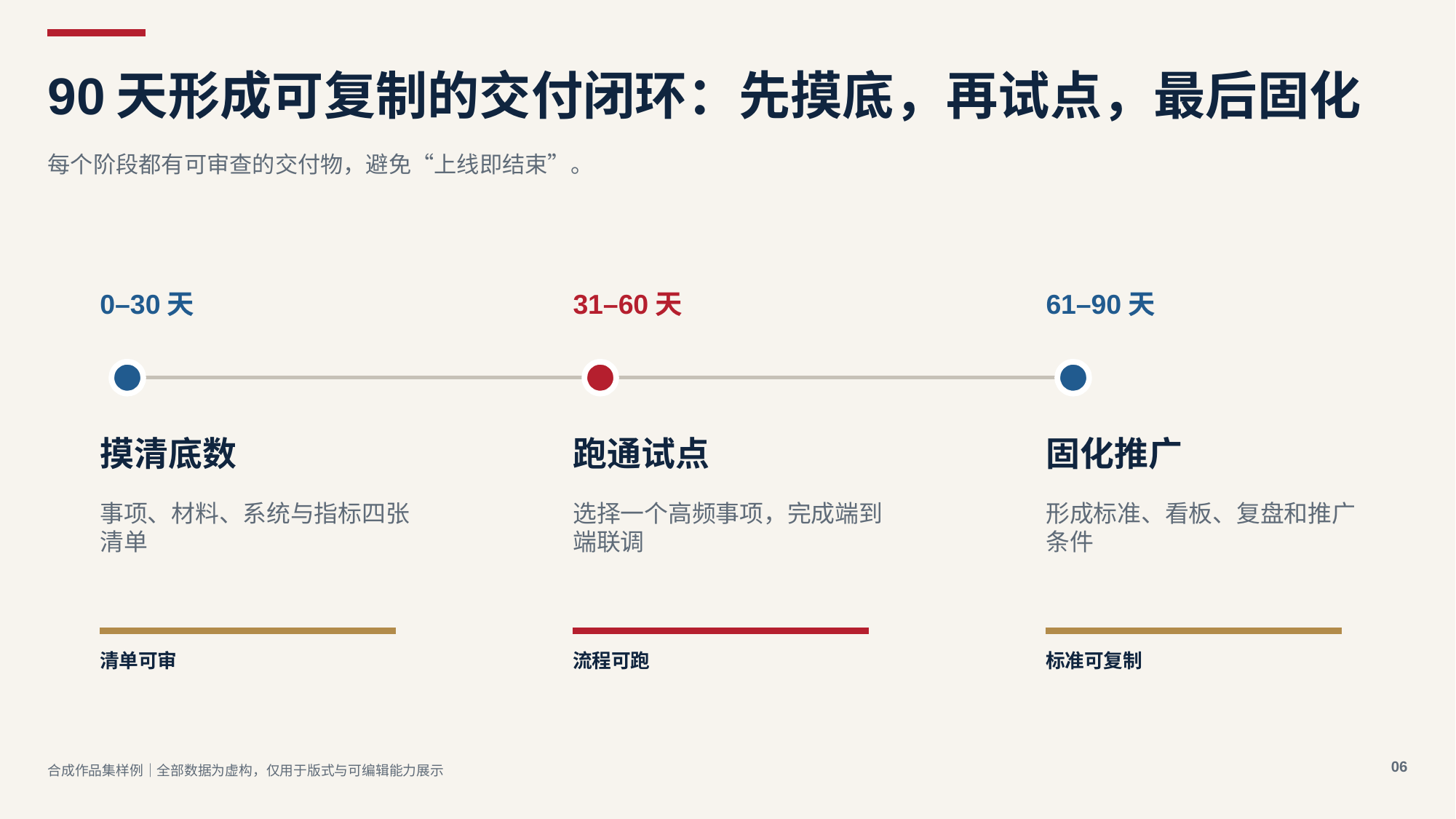

90天形成可复制的交付闭环：先摸底，再试点，最后固化
每个阶段都有可审查的交付物，避免“上线即结束”。
0–30天
31–60天
61–90天

摸清底数
跑通试点
固化推广
事项、材料、系统与指标四张清单
选择一个高频事项，完成端到端联调
形成标准、看板、复盘和推广条件

清单可审
流程可跑
标准可复制
06
合成作品集样例｜全部数据为虚构，仅用于版式与可编辑能力展示